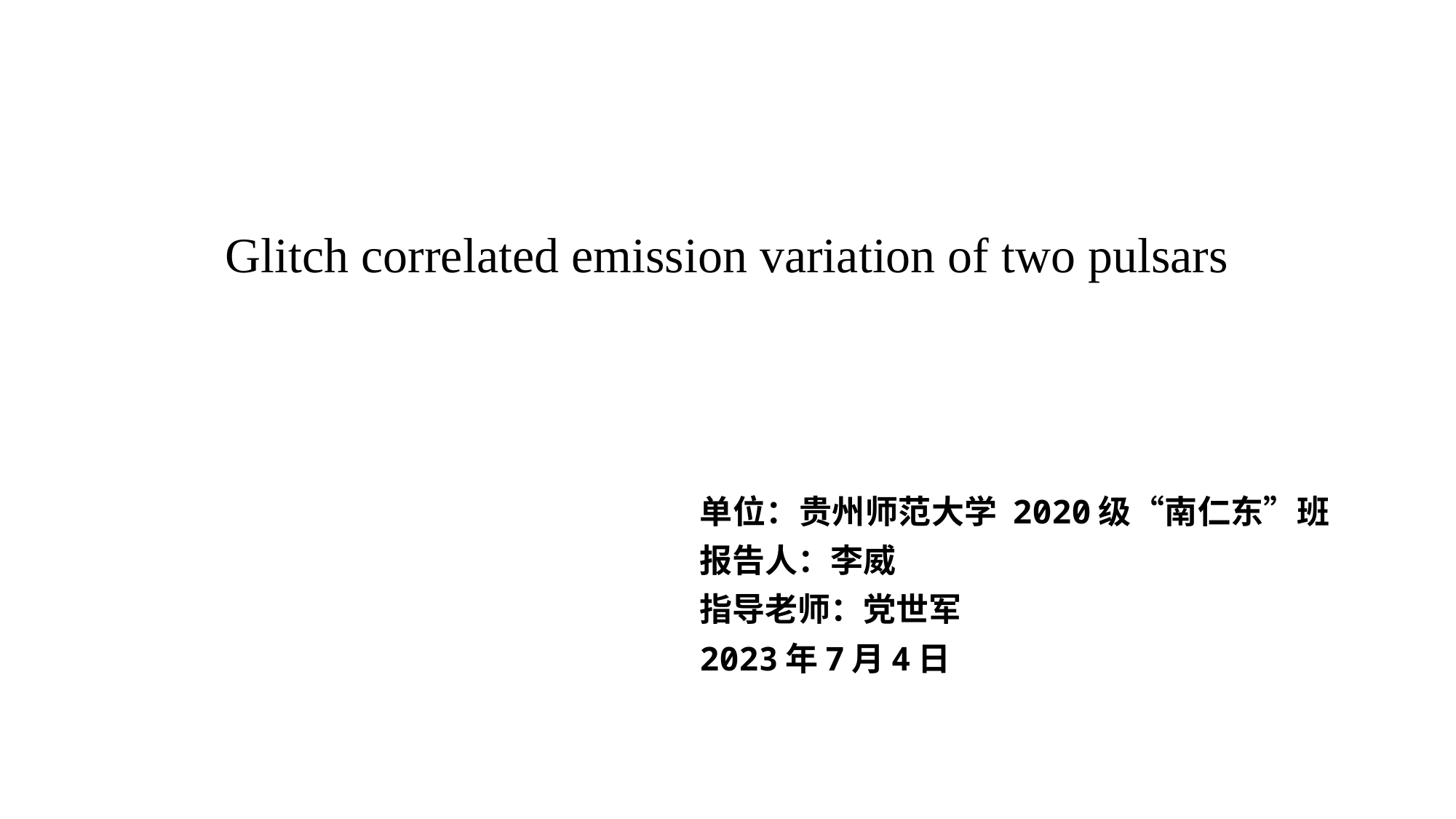

# Glitch correlated emission variation of two pulsars
单位：贵州师范大学 2020级“南仁东”班
报告人：李威
指导老师：党世军
2023年7月4日